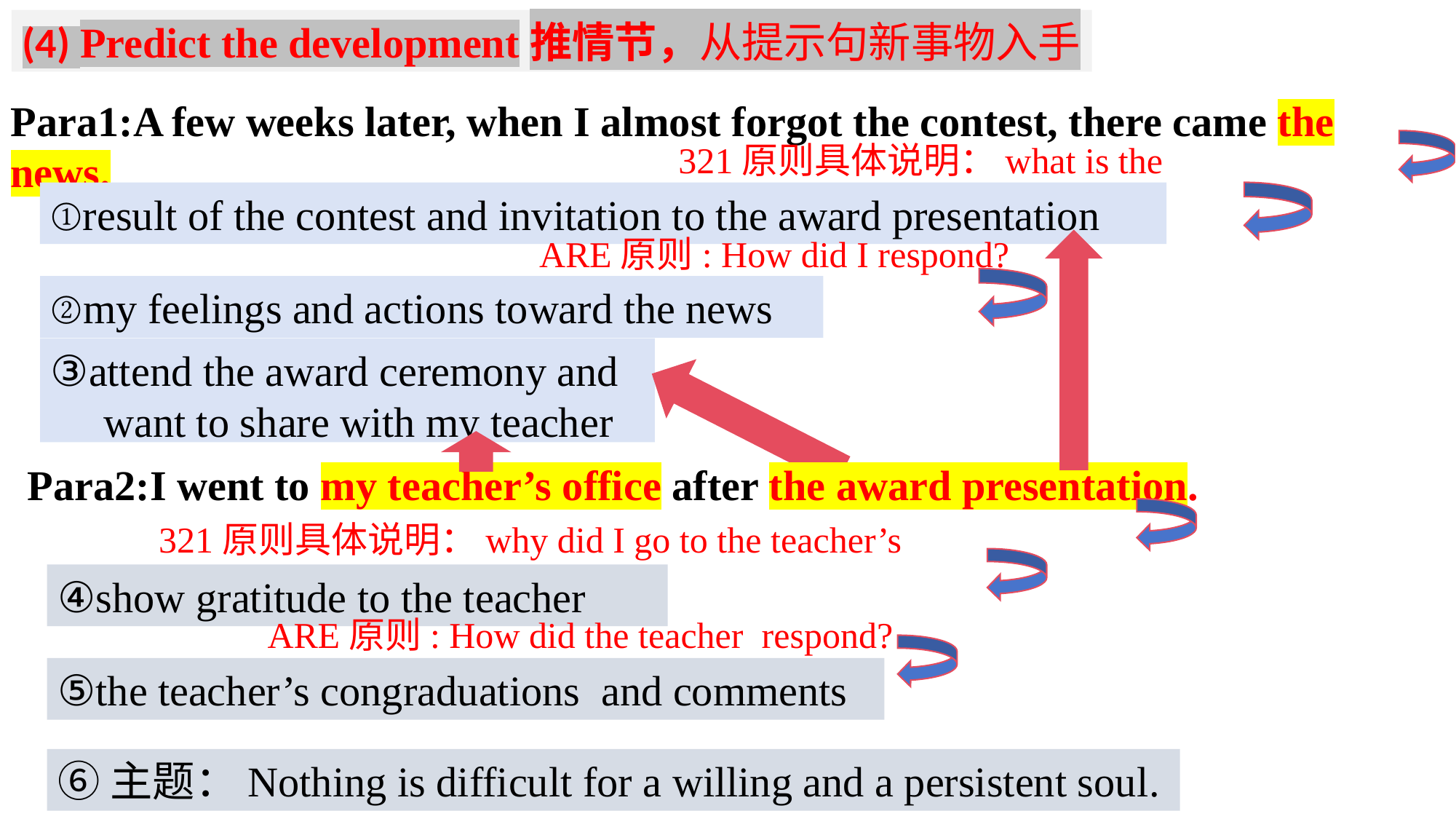

(4) Predict the development推情节，从提示句新事物入手
Para1:A few weeks later, when I almost forgot the contest, there came the news.

321原则具体说明：what is the news?
①result of the contest and invitation to the award presentation

ARE原则: How did I respond?

②my feelings and actions toward the news

③attend the award ceremony and
     want to share with my teacher

Para2:I went to my teacher’s office after the award presentation.

321原则具体说明：why did I go to the teacher’s office?

④show gratitude to the teacher
ARE原则: How did the teacher  respond?

⑤the teacher’s congraduations  and comments
⑥主题：Nothing is difficult for a willing and a persistent soul.